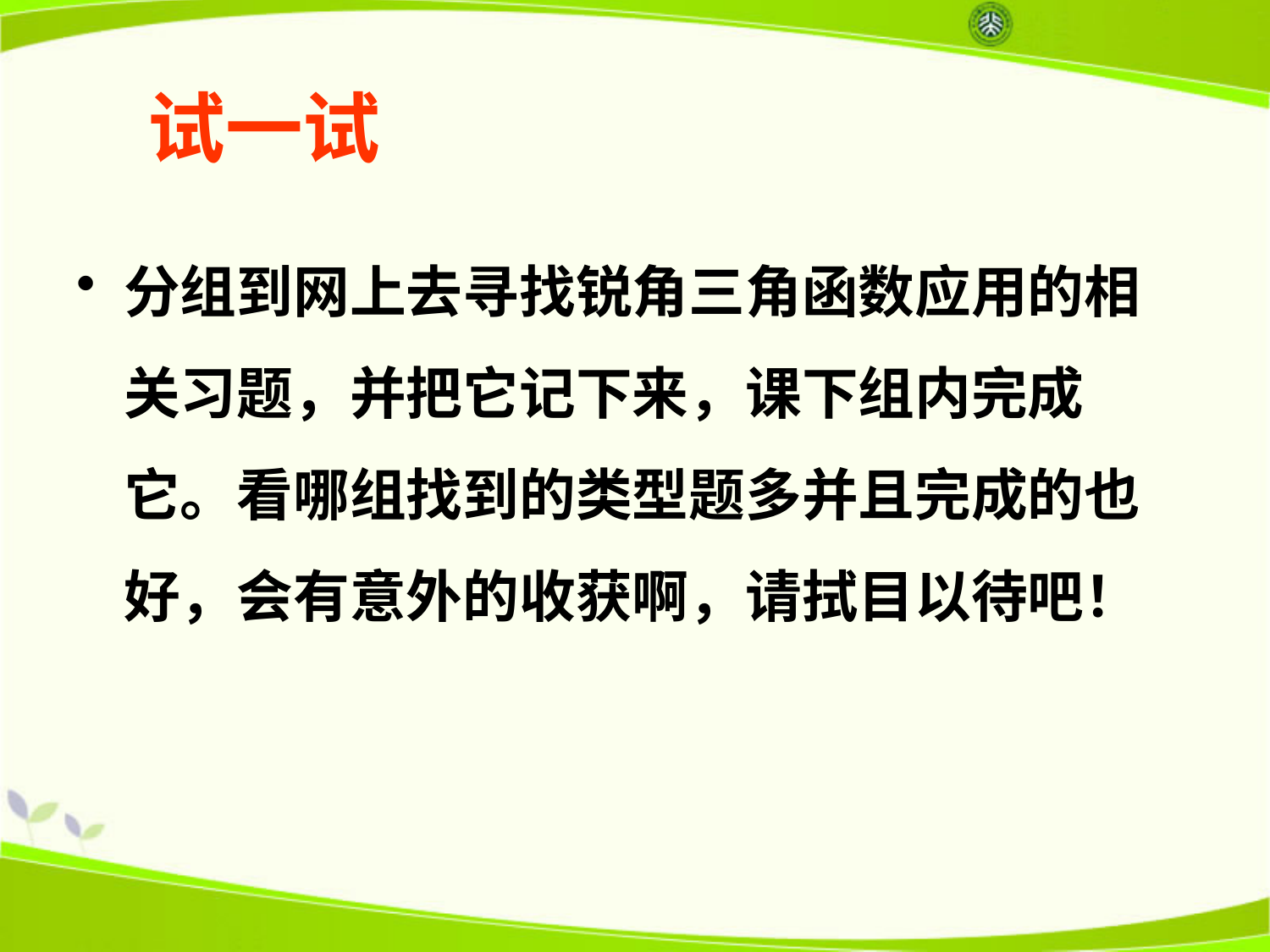

试一试
分组到网上去寻找锐角三角函数应用的相关习题，并把它记下来，课下组内完成它。看哪组找到的类型题多并且完成的也好，会有意外的收获啊，请拭目以待吧！